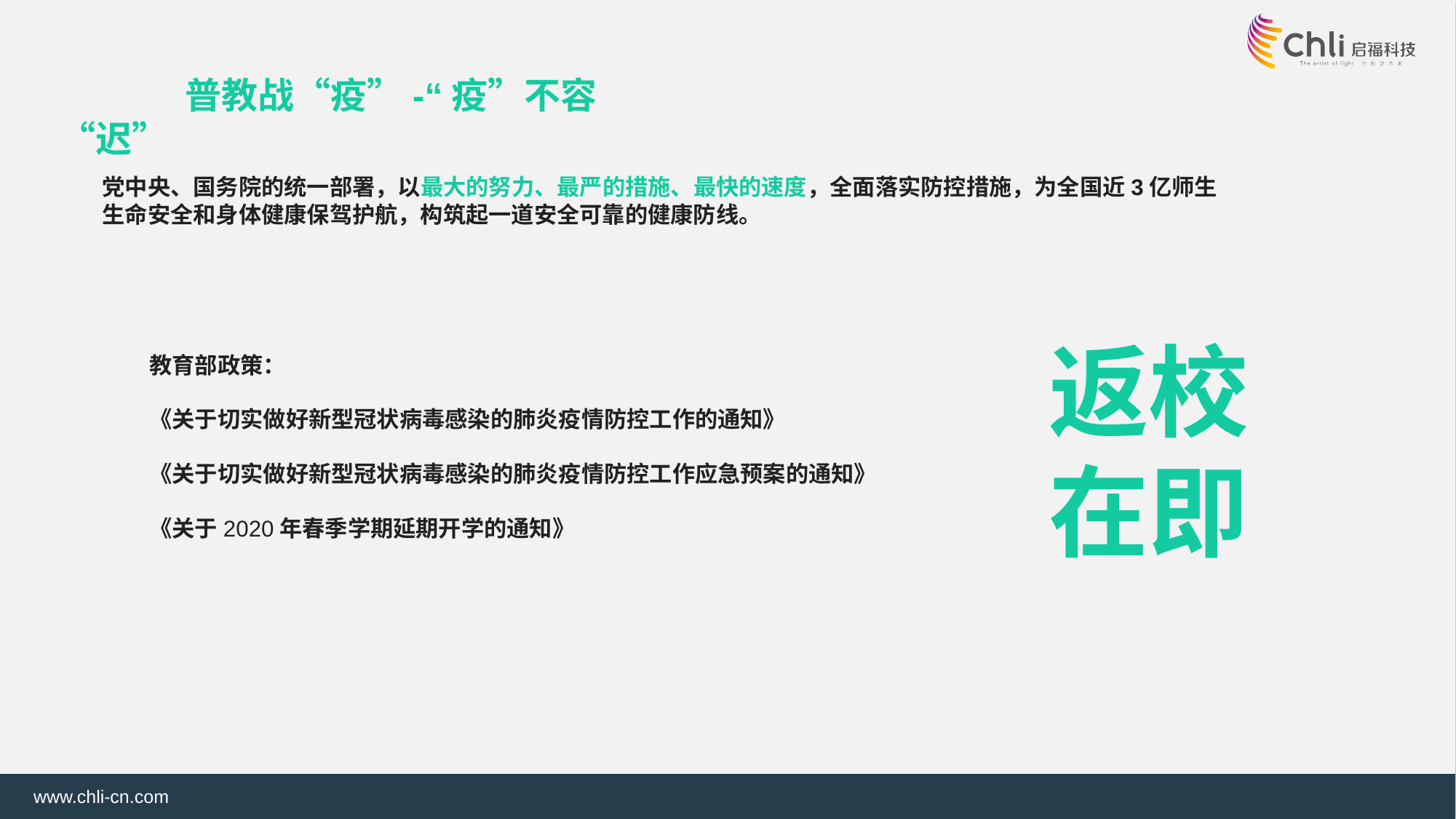

普教战“疫”-“疫”不容“迟”
党中央、国务院的统一部署，以最大的努力、最严的措施、最快的速度，全面落实防控措施，为全国近3亿师生生命安全和身体健康保驾护航，构筑起一道安全可靠的健康防线。
返校
在即
教育部政策：

《关于切实做好新型冠状病毒感染的肺炎疫情防控工作的通知》

《关于切实做好新型冠状病毒感染的肺炎疫情防控工作应急预案的通知》

《关于2020年春季学期延期开学的通知》